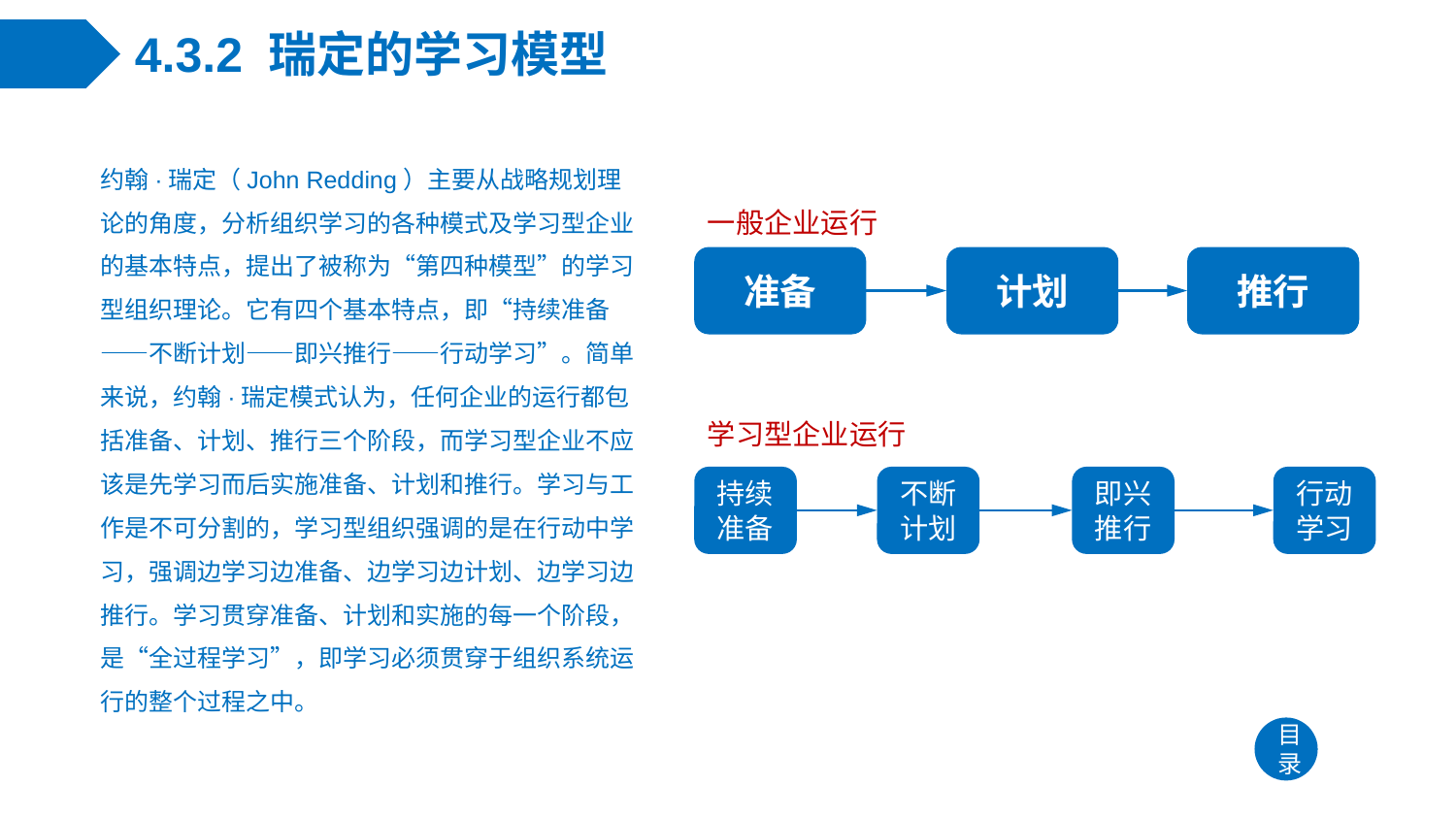

# 4.3.2 瑞定的学习模型
约翰·瑞定（John Redding）主要从战略规划理论的角度，分析组织学习的各种模式及学习型企业的基本特点，提出了被称为“第四种模型”的学习型组织理论。它有四个基本特点，即“持续准备——不断计划——即兴推行——行动学习”。简单来说，约翰·瑞定模式认为，任何企业的运行都包括准备、计划、推行三个阶段，而学习型企业不应该是先学习而后实施准备、计划和推行。学习与工作是不可分割的，学习型组织强调的是在行动中学习，强调边学习边准备、边学习边计划、边学习边推行。学习贯穿准备、计划和实施的每一个阶段，是“全过程学习”，即学习必须贯穿于组织系统运行的整个过程之中。
一般企业运行
准备
计划
推行
学习型企业运行
持续准备
不断计划
即兴推行
行动学习
目录